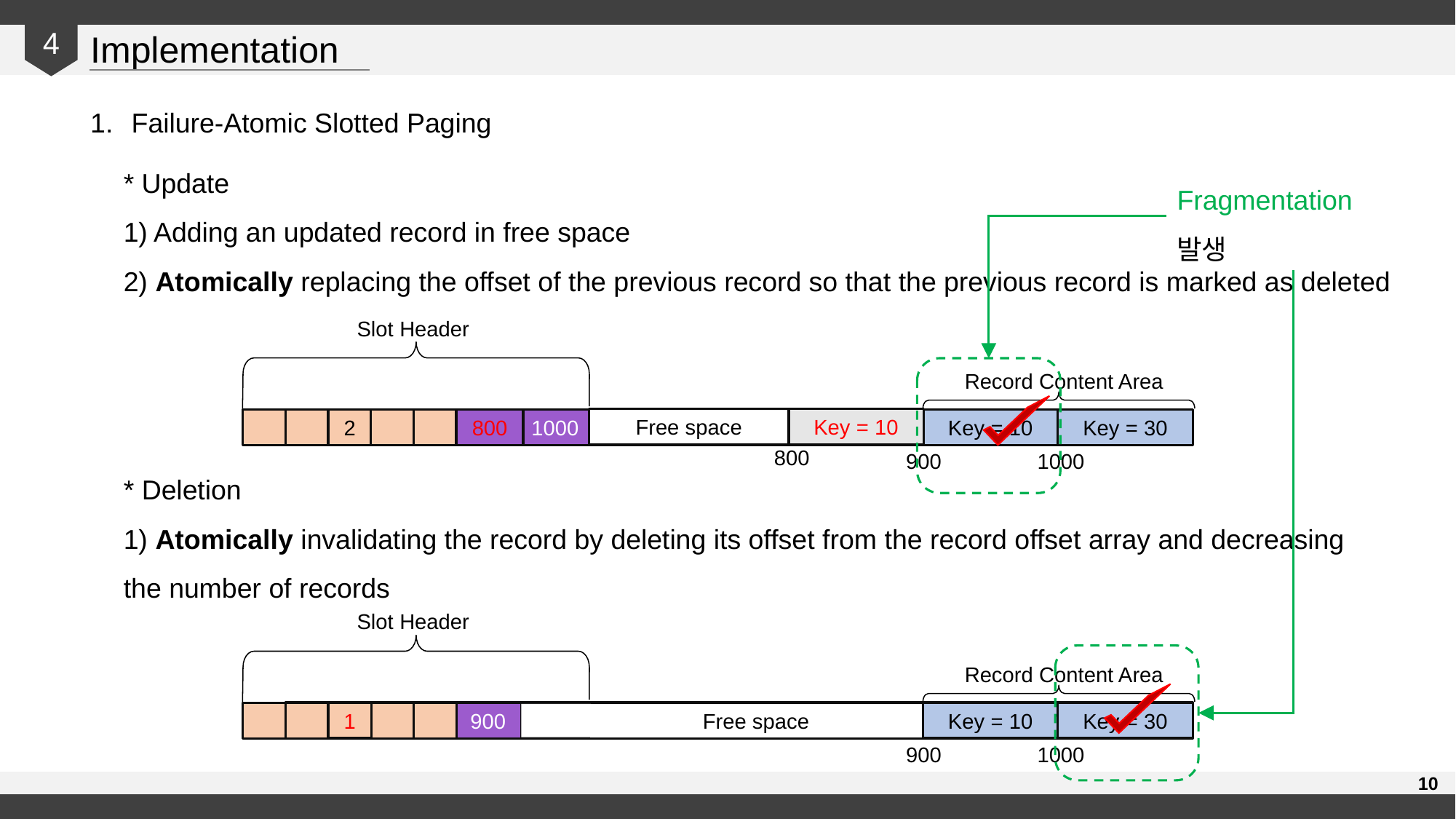

Implementation
4

Failure-Atomic Slotted Paging
* Update
1) Adding an updated record in free space
2) Atomically replacing the offset of the previous record so that the previous record is marked as deleted

Fragmentation 발생

Slot Header

Record Content Area
1000

2

Free space
Key = 10
Key = 30
900
    900                1000

800
Free space
Key = 10
800
* Deletion
1) Atomically invalidating the record by deleting its offset from the record offset array and decreasing the number of records

Slot Header

Record Content Area
1000

2

Free space
Key = 10
Key = 30
900
    900                1000

1000
1
10